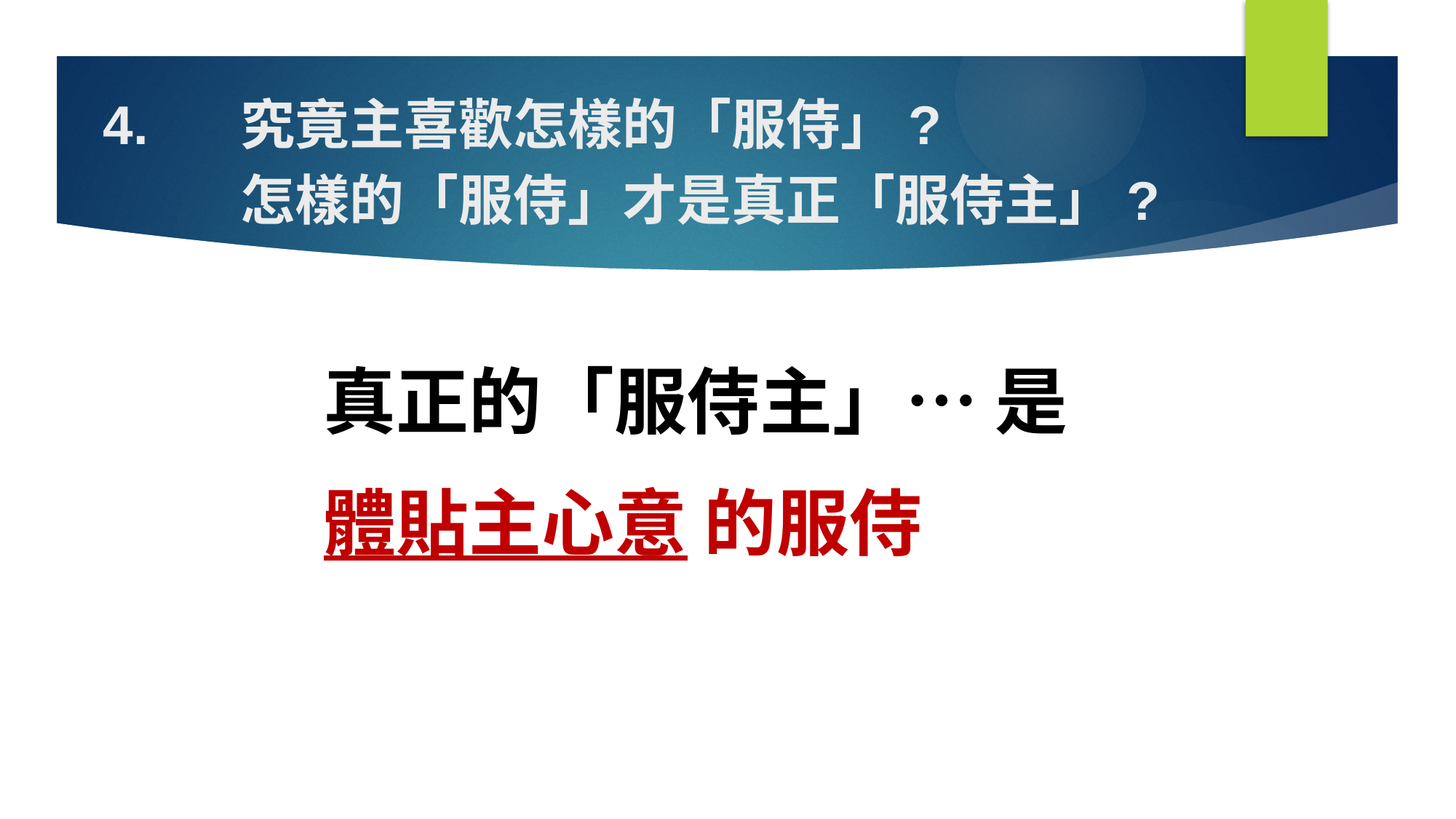

# 4.	 究竟主喜歡怎樣的「服侍」? 怎樣的「服侍」才是真正「服侍主」?
真正的「服侍主」… 是體貼主心意 的服侍